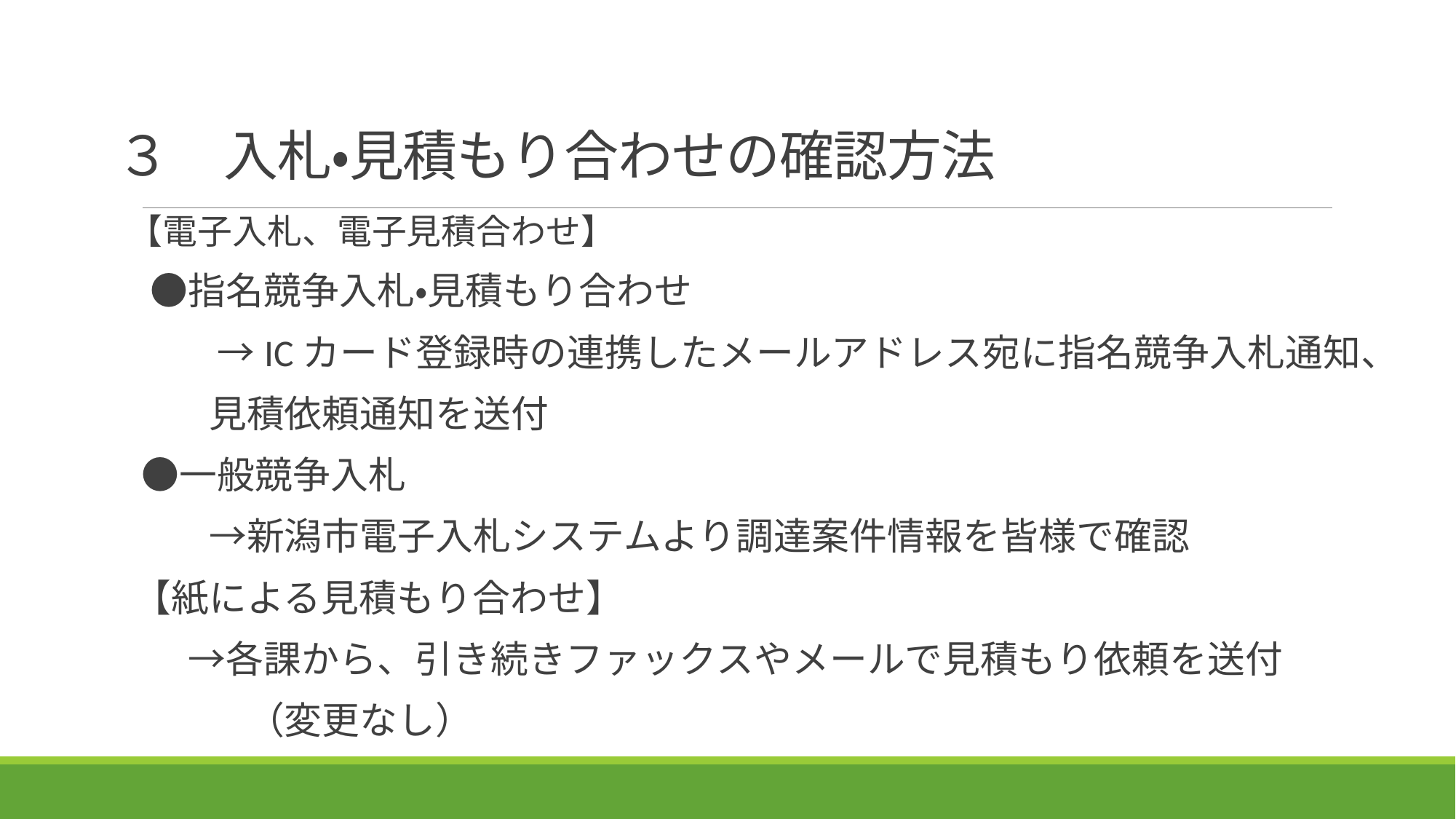

# ３　入札・見積もり合わせの確認方法
　　【電子入札、電子見積合わせ】
　 　 ●指名競争入札・見積もり合わせ
　　　　 →ICカード登録時の連携したメールアドレス宛に指名競争入札通知、
　　　　見積依頼通知を送付
　　 ●一般競争入札
　　　　→新潟市電子入札システムより調達案件情報を皆様で確認
　　【紙による見積もり合わせ】
　　　  →各課から、引き続きファックスやメールで見積もり依頼を送付
　　　　　（変更なし）